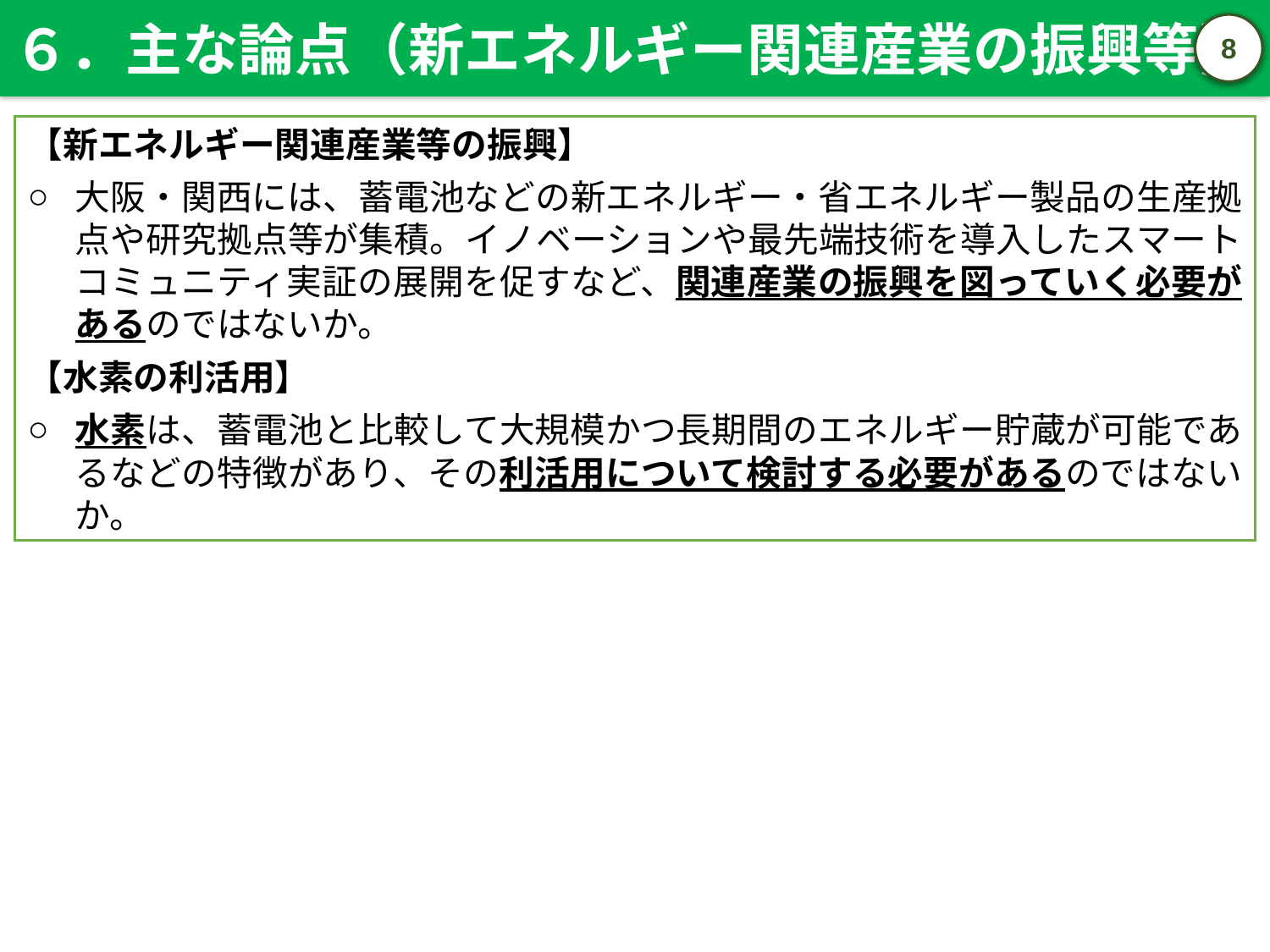

６．主な論点（新エネルギー関連産業の振興等）
8
【新エネルギー関連産業等の振興】
大阪・関西には、蓄電池などの新エネルギー・省エネルギー製品の生産拠点や研究拠点等が集積。イノベーションや最先端技術を導入したスマートコミュニティ実証の展開を促すなど、関連産業の振興を図っていく必要があるのではないか。
【水素の利活用】
水素は、蓄電池と比較して大規模かつ長期間のエネルギー貯蔵が可能であるなどの特徴があり、その利活用について検討する必要があるのではないか。